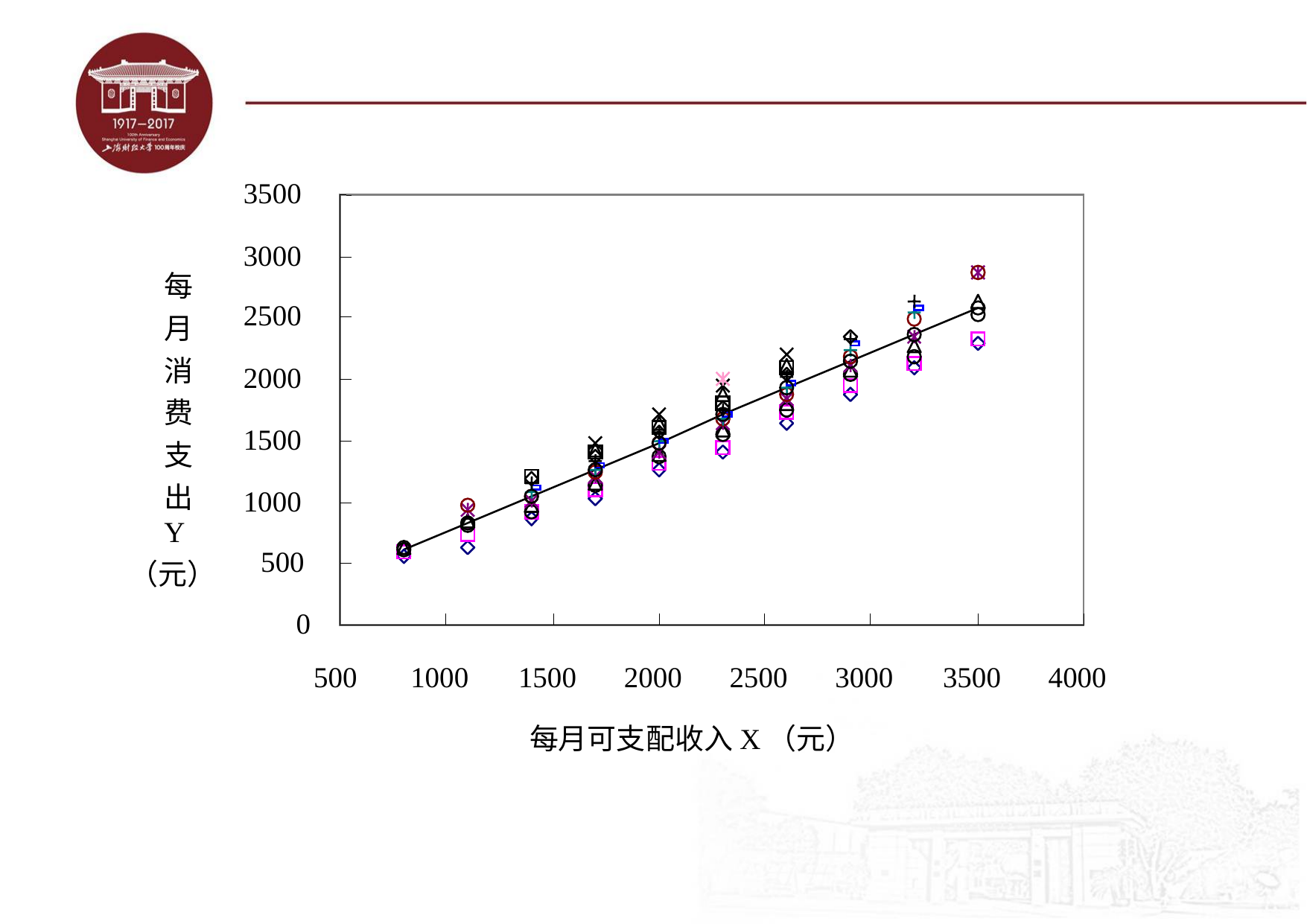

3500
3000
每

2500

月

消

2000

费

1500

支

出
Y
1000

（元）
500

0
500
1000
1500
2000
2500
3000
3500
4000
每月可支配收入X（元）